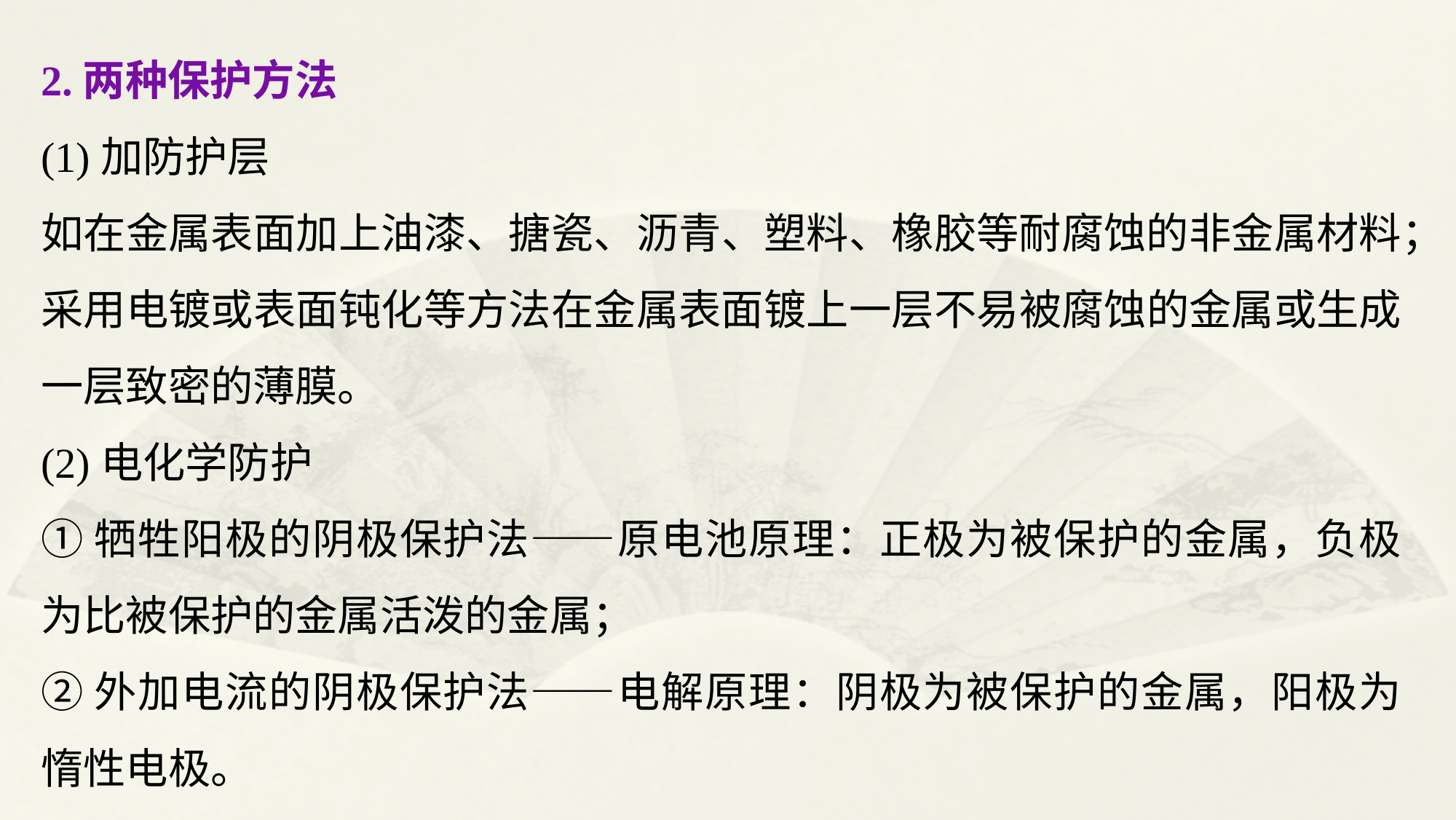

2.两种保护方法
(1)加防护层
如在金属表面加上油漆、搪瓷、沥青、塑料、橡胶等耐腐蚀的非金属材料；采用电镀或表面钝化等方法在金属表面镀上一层不易被腐蚀的金属或生成一层致密的薄膜。
(2)电化学防护
①牺牲阳极的阴极保护法——原电池原理：正极为被保护的金属，负极为比被保护的金属活泼的金属；
②外加电流的阴极保护法——电解原理：阴极为被保护的金属，阳极为惰性电极。